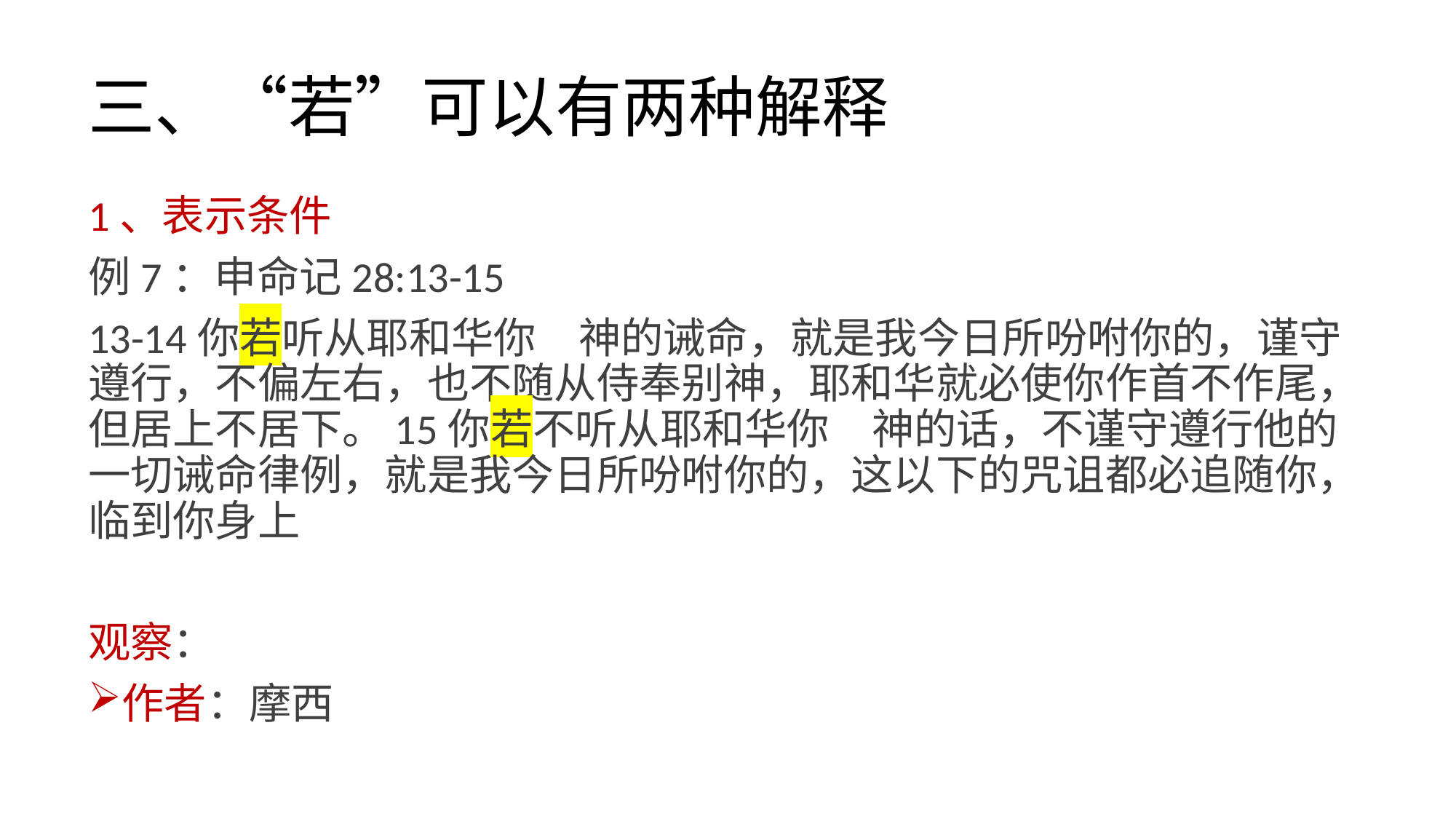

# 三、“若”可以有两种解释
1、表示条件
例7：申命记28:13-15
13-14你若听从耶和华你　神的诫命，就是我今日所吩咐你的，谨守遵行，不偏左右，也不随从侍奉别神，耶和华就必使你作首不作尾，但居上不居下。15你若不听从耶和华你　神的话，不谨守遵行他的一切诫命律例，就是我今日所吩咐你的，这以下的咒诅都必追随你，临到你身上

观察：
作者：摩西